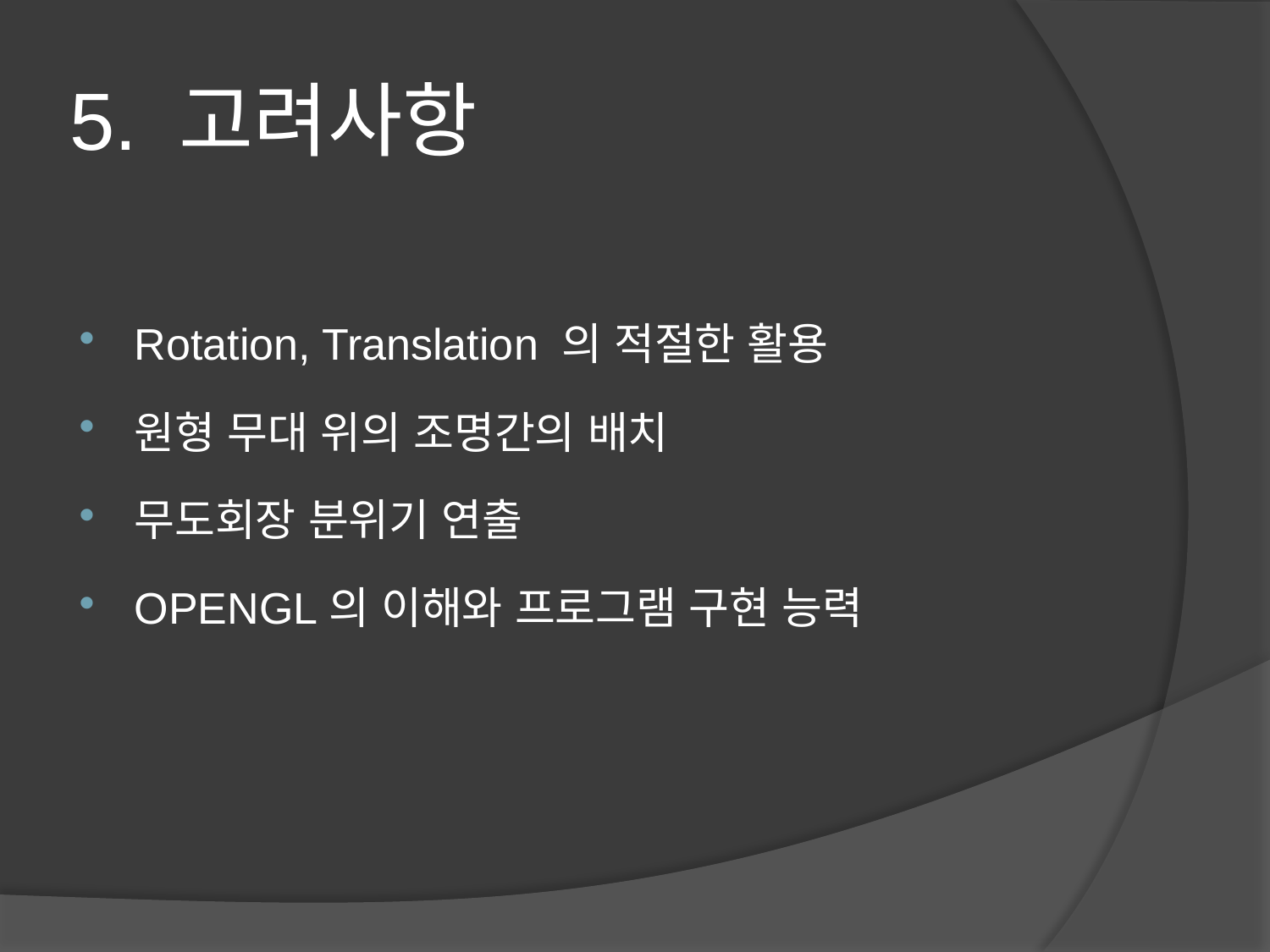

# 5. 고려사항

Rotation, Translation 의 적절한 활용
원형 무대 위의 조명간의 배치
무도회장 분위기 연출
OPENGL의 이해와 프로그램 구현 능력